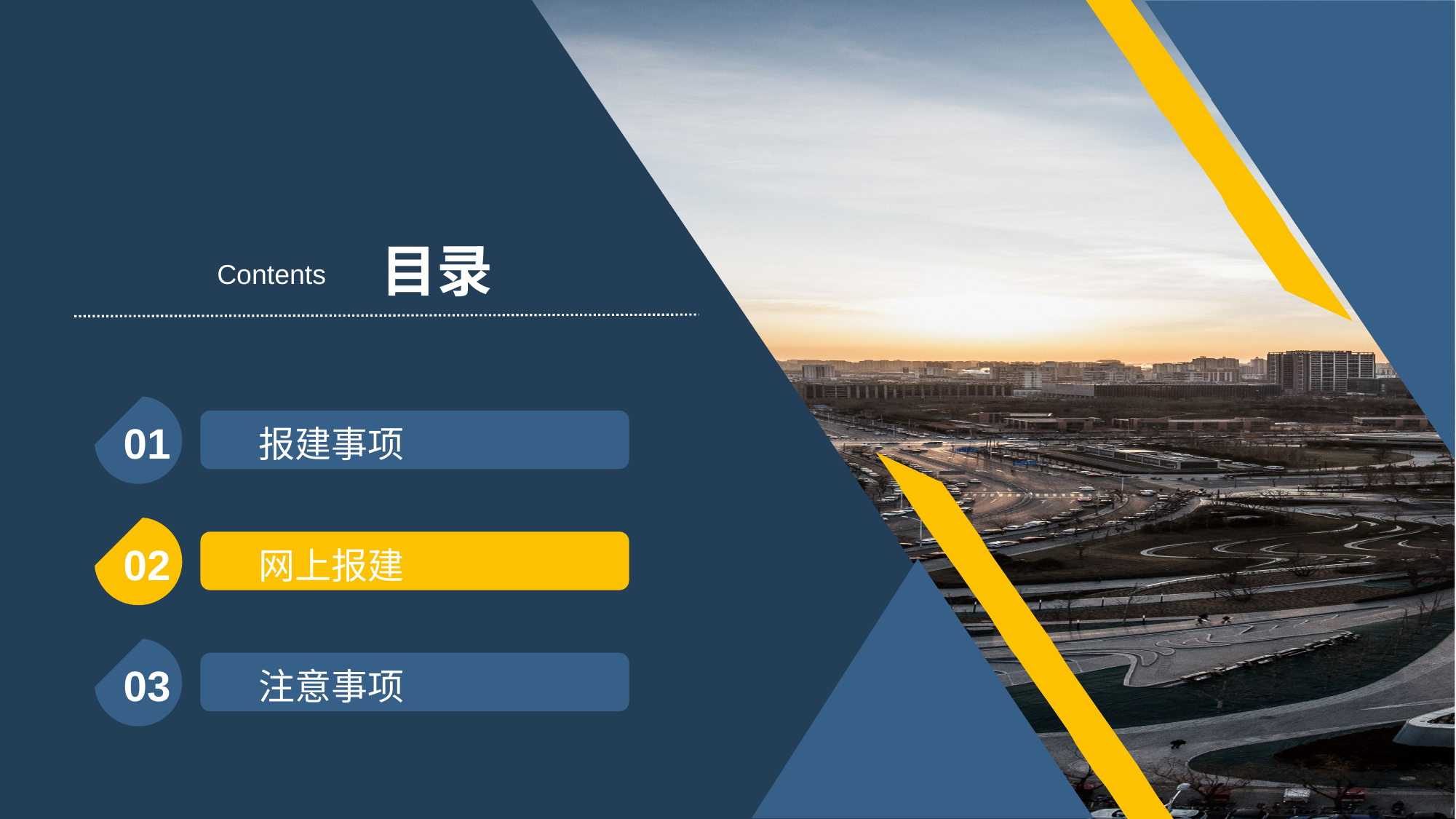

目录
Contents

01

报建事项

02

网上报建

03

注意事项